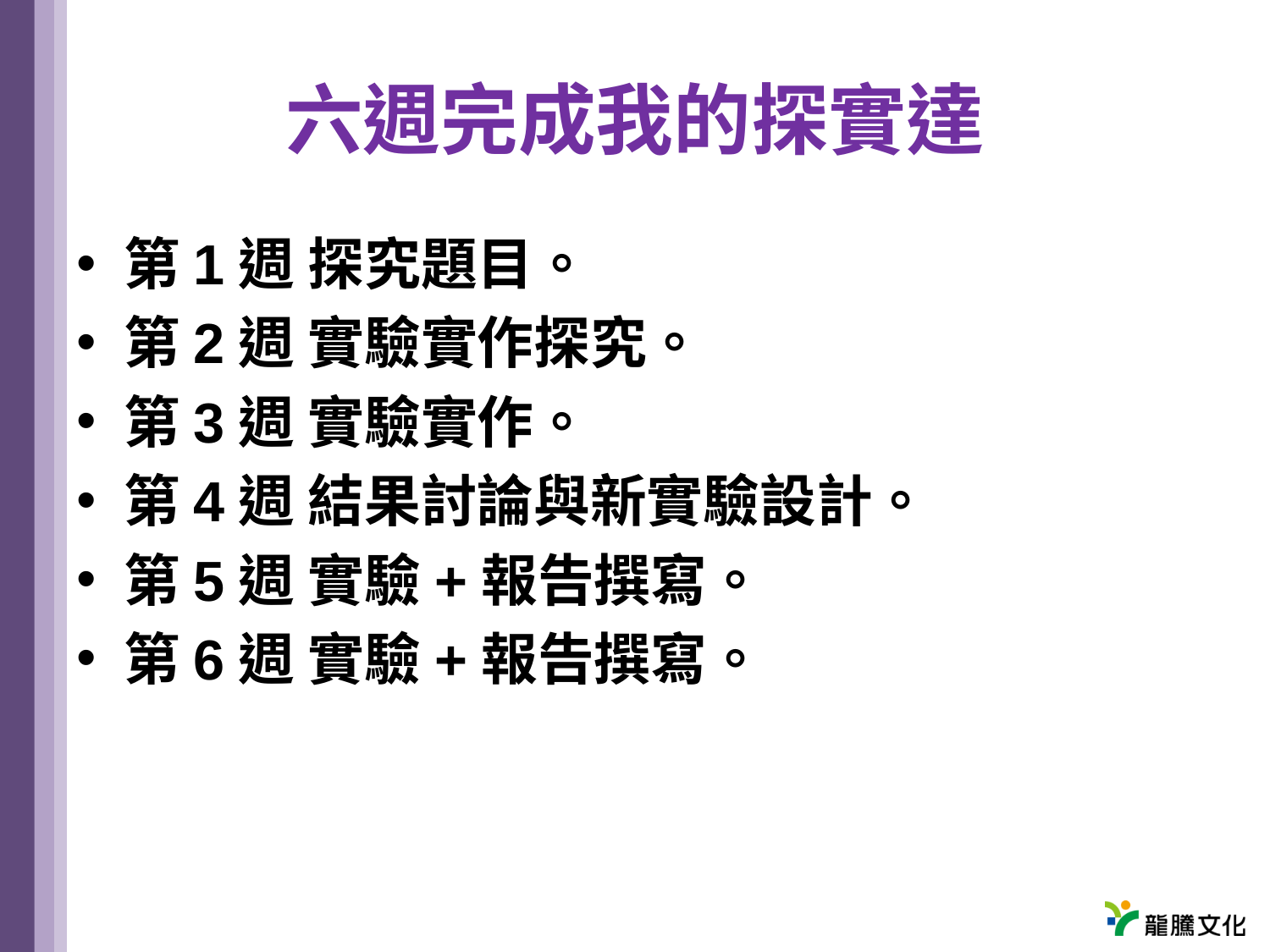

# 六週完成我的探實達
第1週 探究題目。
第2週 實驗實作探究。
第3週 實驗實作。
第4週 結果討論與新實驗設計。
第5週 實驗+報告撰寫。
第6週 實驗+報告撰寫。